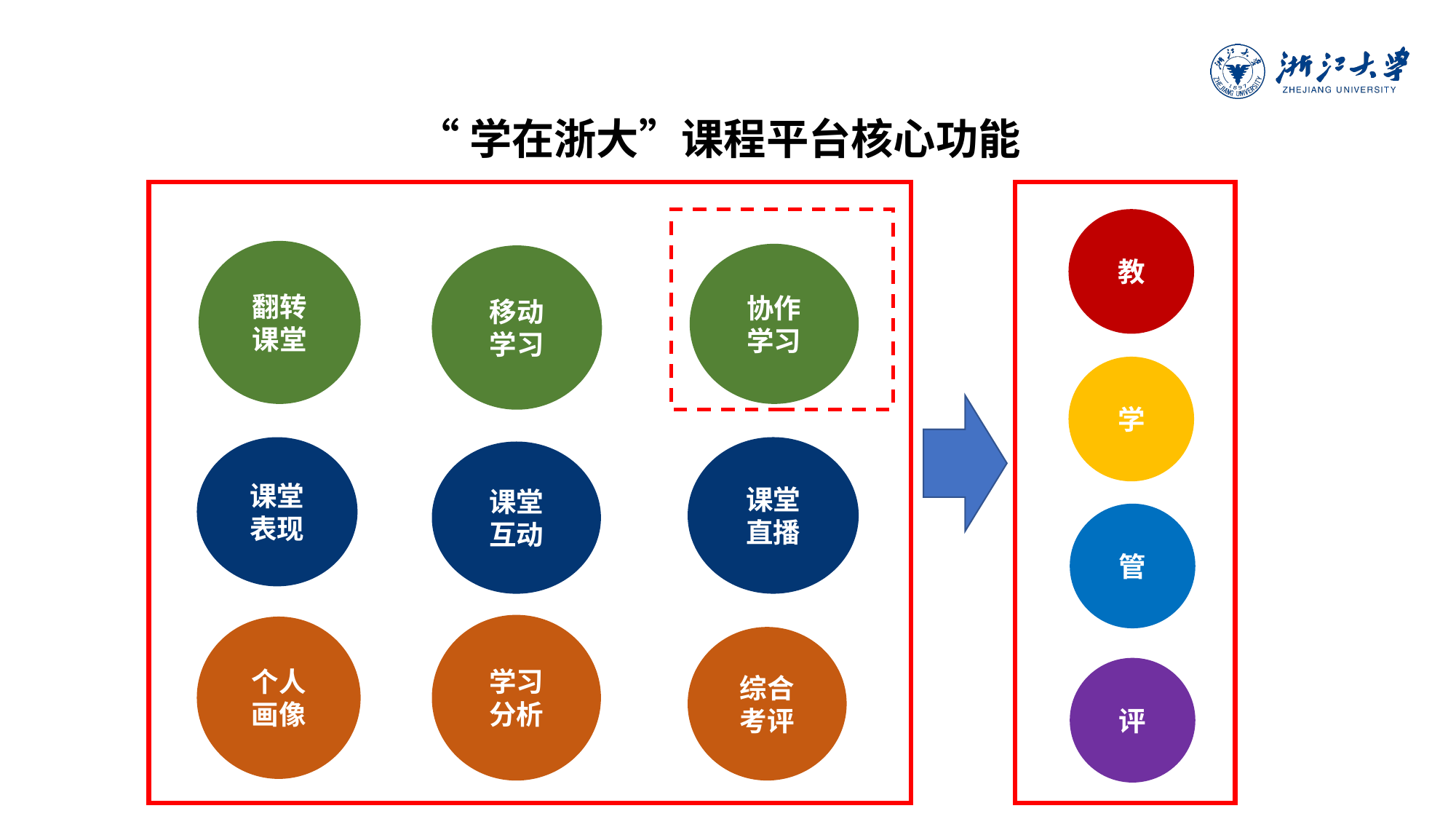

“学在浙大”课程平台核心功能

教
翻转
课堂
协作学习
移动
学习
学

课堂表现
课堂直播
课堂互动
管
学习分析
个人画像
综合考评
评